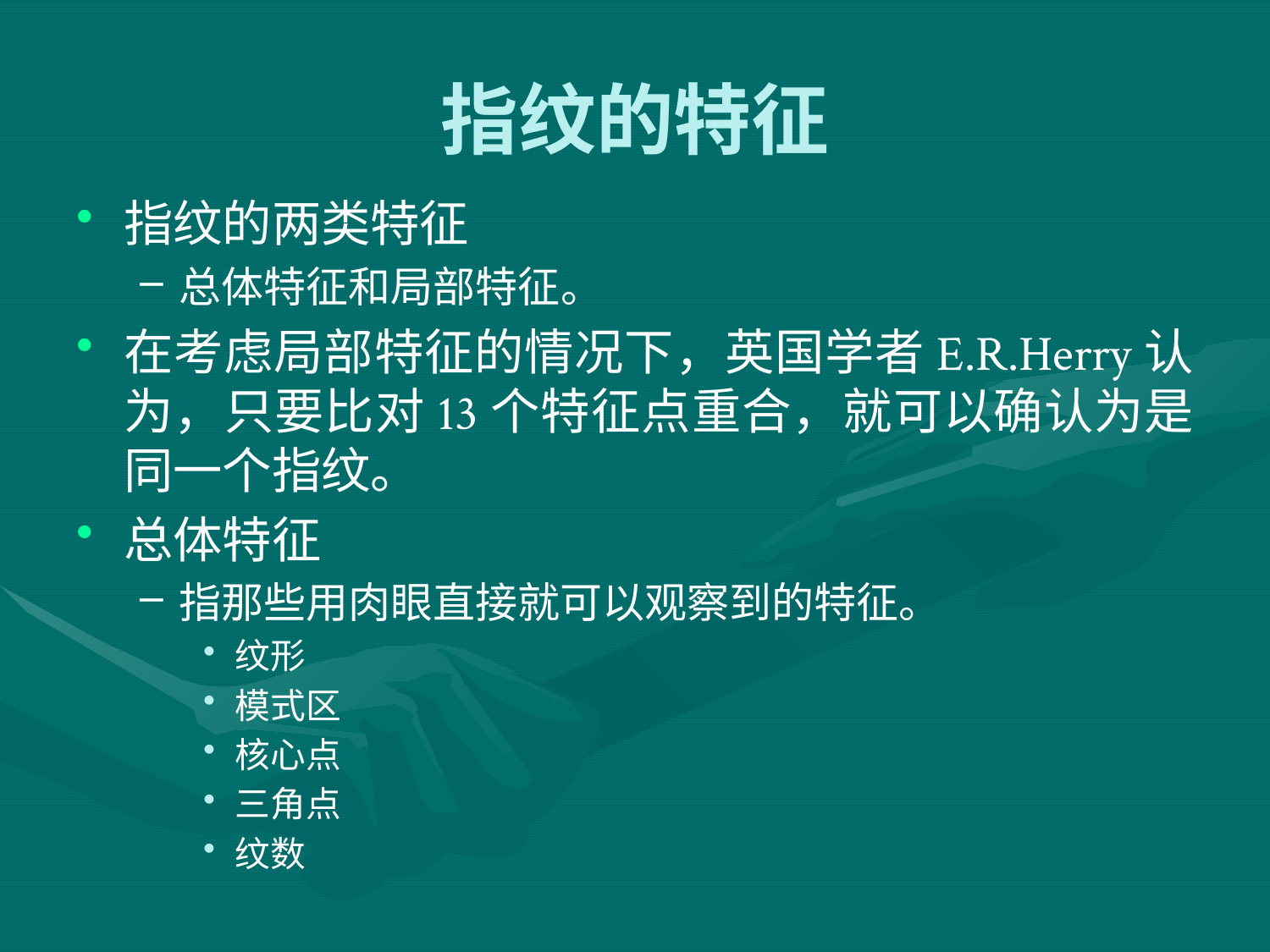

# 指纹的特征
指纹的两类特征
总体特征和局部特征。
在考虑局部特征的情况下，英国学者E.R.Herry认为，只要比对13个特征点重合，就可以确认为是同一个指纹。
总体特征
指那些用肉眼直接就可以观察到的特征。
纹形
模式区
核心点
三角点
纹数